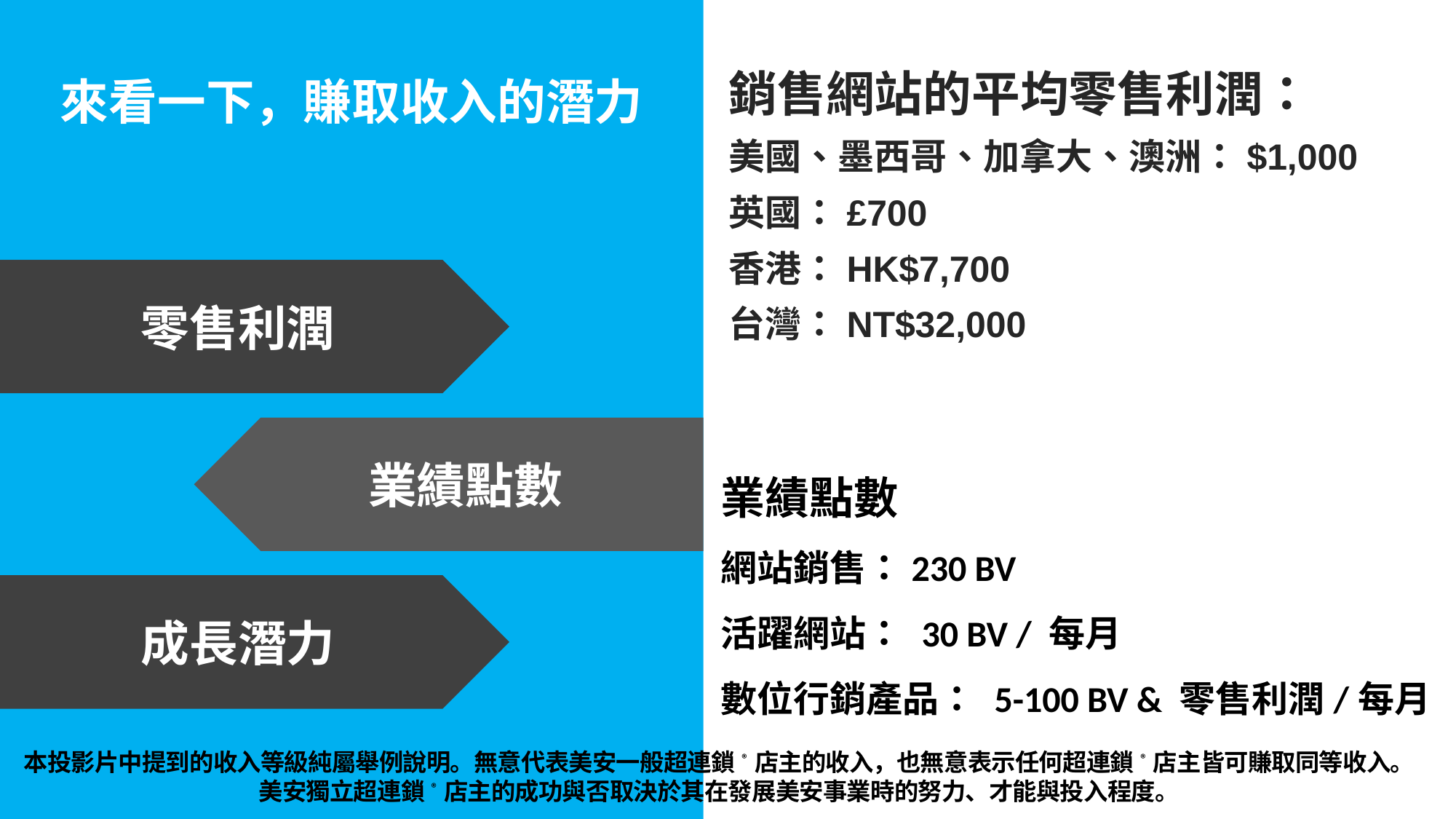

銷售網站的平均零售利潤：
美國、墨西哥、加拿大、澳洲：$1,000
英國：£700
香港：HK$7,700
台灣：NT$32,000

來看一下，賺取收入的潛力

零售利潤

業績點數
業績點數
網站銷售：230 BV
活躍網站： 30 BV / 每月
數位行銷產品： 5-100 BV & 零售利潤/每月

成長潛力
本投影片中提到的收入等級純屬舉例說明。無意代表美安一般超連鎖®店主的收入，也無意表示任何超連鎖®店主皆可賺取同等收入。
美安獨立超連鎖®店主的成功與否取決於其在發展美安事業時的努力、才能與投入程度。